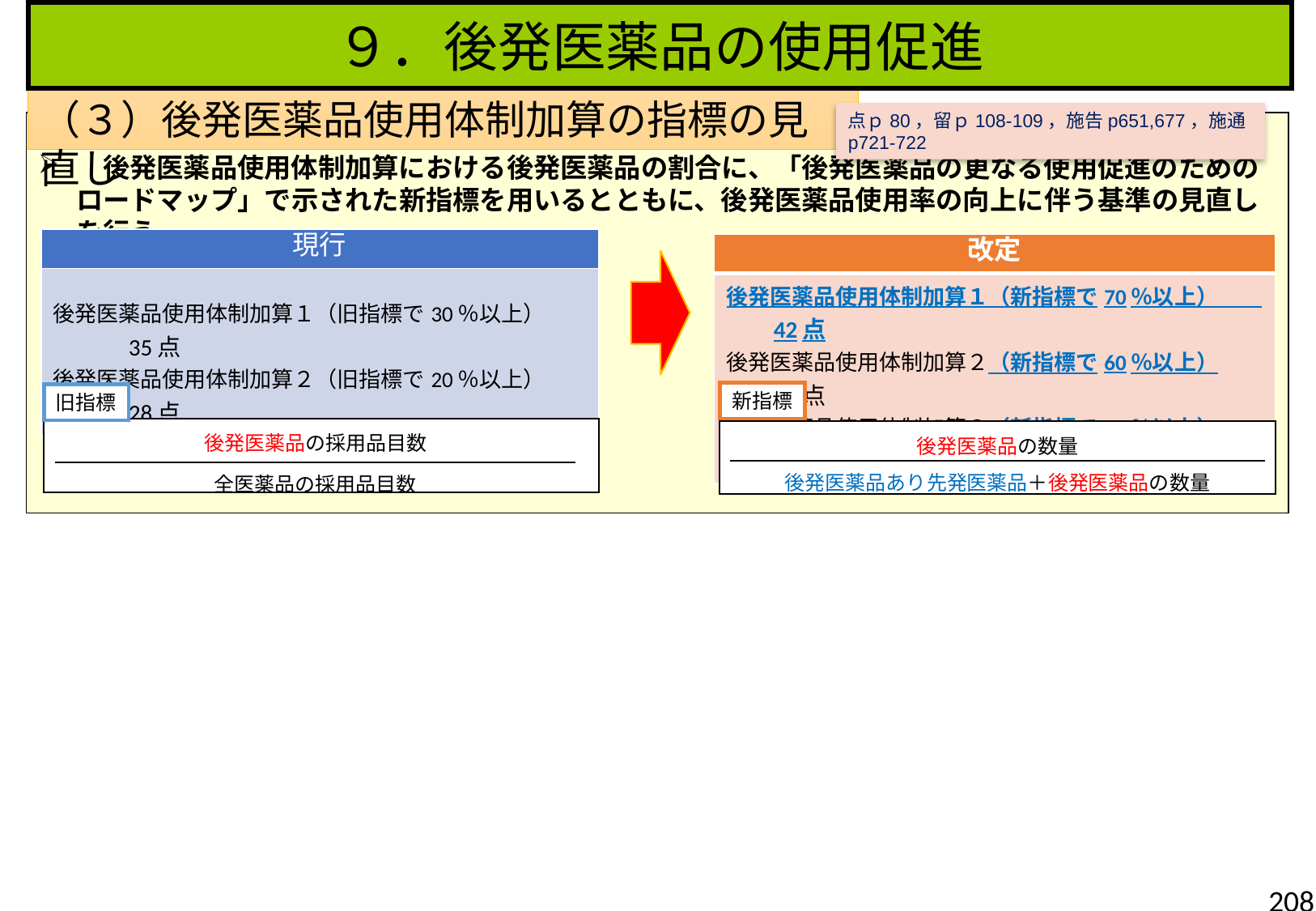

９．後発医薬品の使用促進
（３）後発医薬品使用体制加算の指標の見直し
点ｐ80，留ｐ108-109，施告p651,677，施通p721-722

　後発医薬品使用体制加算における後発医薬品の割合に、「後発医薬品の更なる使用促進のためのロードマップ」で示された新指標を用いるとともに、後発医薬品使用率の向上に伴う基準の見直しを行う
| 現行 |
| --- |
| 後発医薬品使用体制加算１（旧指標で30％以上）　　35点 後発医薬品使用体制加算２（旧指標で20％以上）　　28点 |
| 改定 |
| --- |
| 後発医薬品使用体制加算１（新指標で70％以上）　　42点 後発医薬品使用体制加算２（新指標で60％以上）　　35点 後発医薬品使用体制加算３（新指標で50％以上）　　28点 |

新指標
旧指標

| 後発医薬品の採用品目数 |
| --- |
| 全医薬品の採用品目数 |

| 後発医薬品の数量 |
| --- |
| 後発医薬品あり先発医薬品＋後発医薬品の数量 |
208